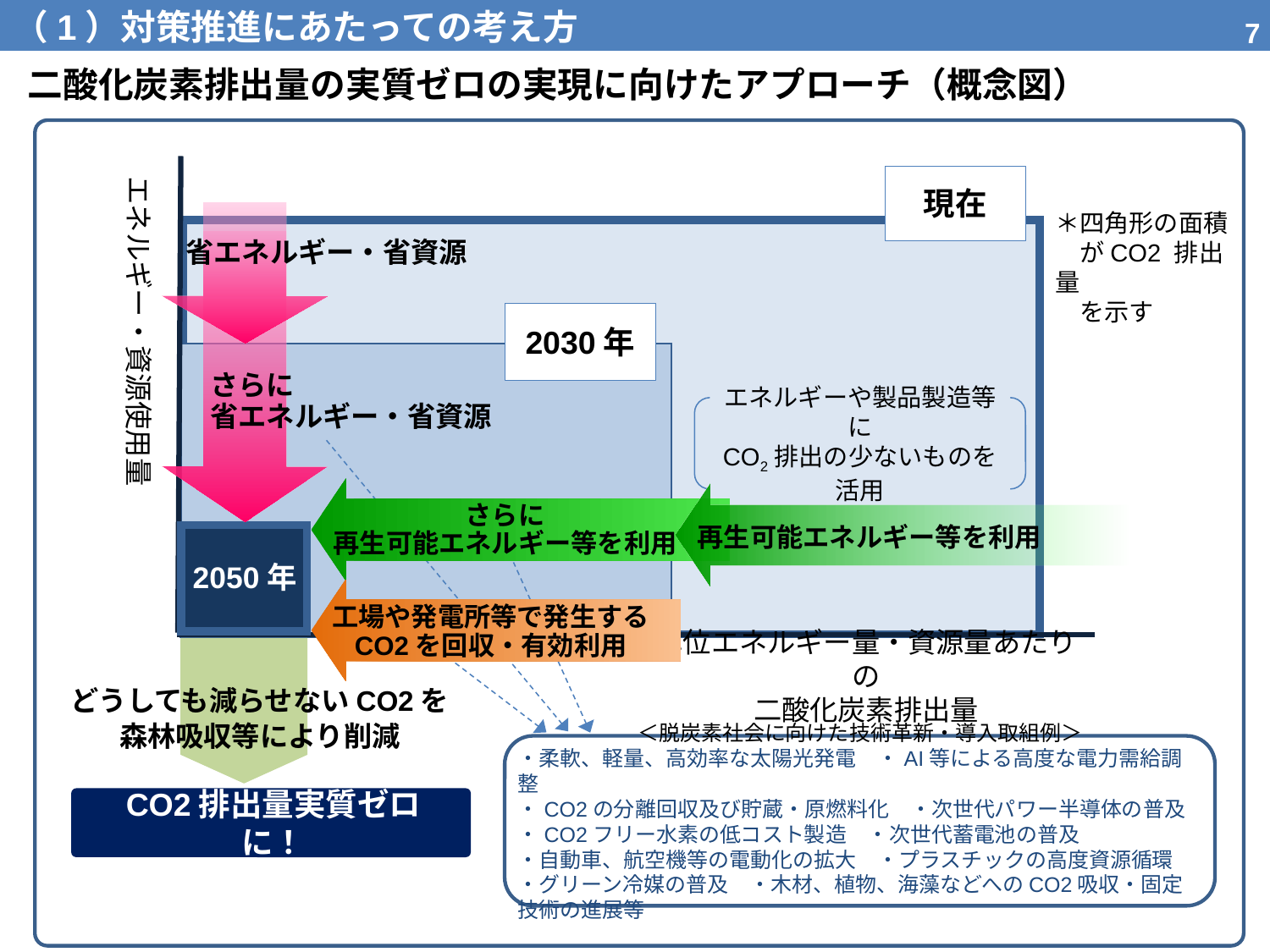

（1）対策推進にあたっての考え方
7
二酸化炭素排出量の実質ゼロの実現に向けたアプローチ（概念図）

エネルギー・資源使用量
単位エネルギー量・資源量あたりの
二酸化炭素排出量
現在

＊四角形の面積
　がCO2 排出量
　を示す

省エネルギー・省資源

2030年

さらに
省エネルギー・省資源
エネルギーや製品製造等に
CO2排出の少ないものを活用

さらに
再生可能エネルギー等を利用
再生可能エネルギー等を利用

2050年
工場や発電所等で発生する
CO2を回収・有効利用
CO2排出量実質ゼロに！

どうしても減らせないCO2を
森林吸収等により削減
＜脱炭素社会に向けた技術革新・導入取組例＞
・柔軟、軽量、高効率な太陽光発電　・AI等による高度な電力需給調整
・CO2の分離回収及び貯蔵・原燃料化　・次世代パワー半導体の普及
・CO2フリー水素の低コスト製造　・次世代蓄電池の普及
・自動車、航空機等の電動化の拡大　・プラスチックの高度資源循環
・グリーン冷媒の普及　・木材、植物、海藻などへのCO2吸収・固定技術の進展等